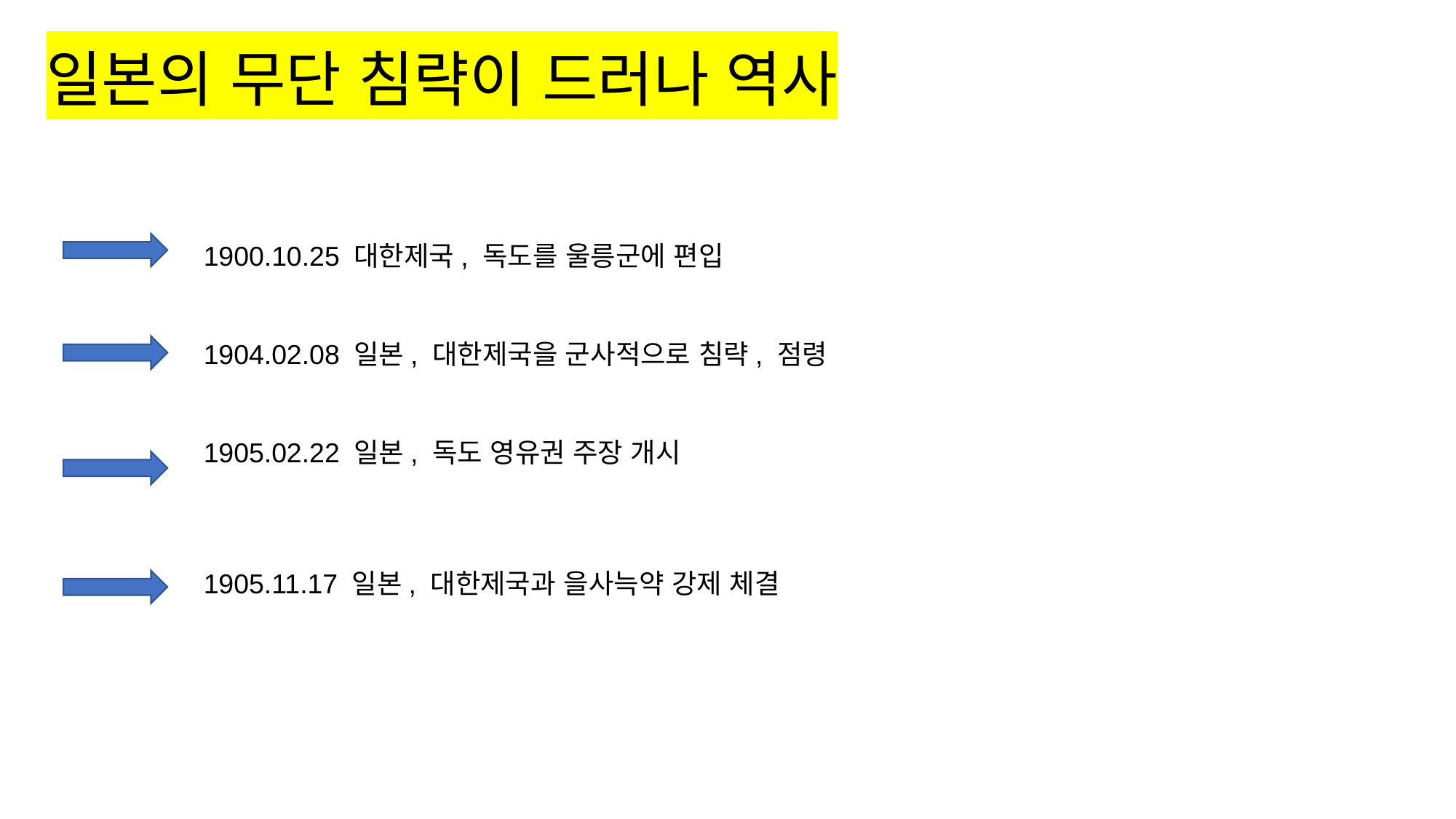

일본의 무단 침략이 드러나 역사

1900.10.25 대한제국, 독도를 울릉군에 편입

1904.02.08 일본, 대한제국을 군사적으로 침략, 점령

1905.02.22 일본, 독도 영유권 주장 개시

1905.11.17 일본, 대한제국과 을사늑약 강제 체결